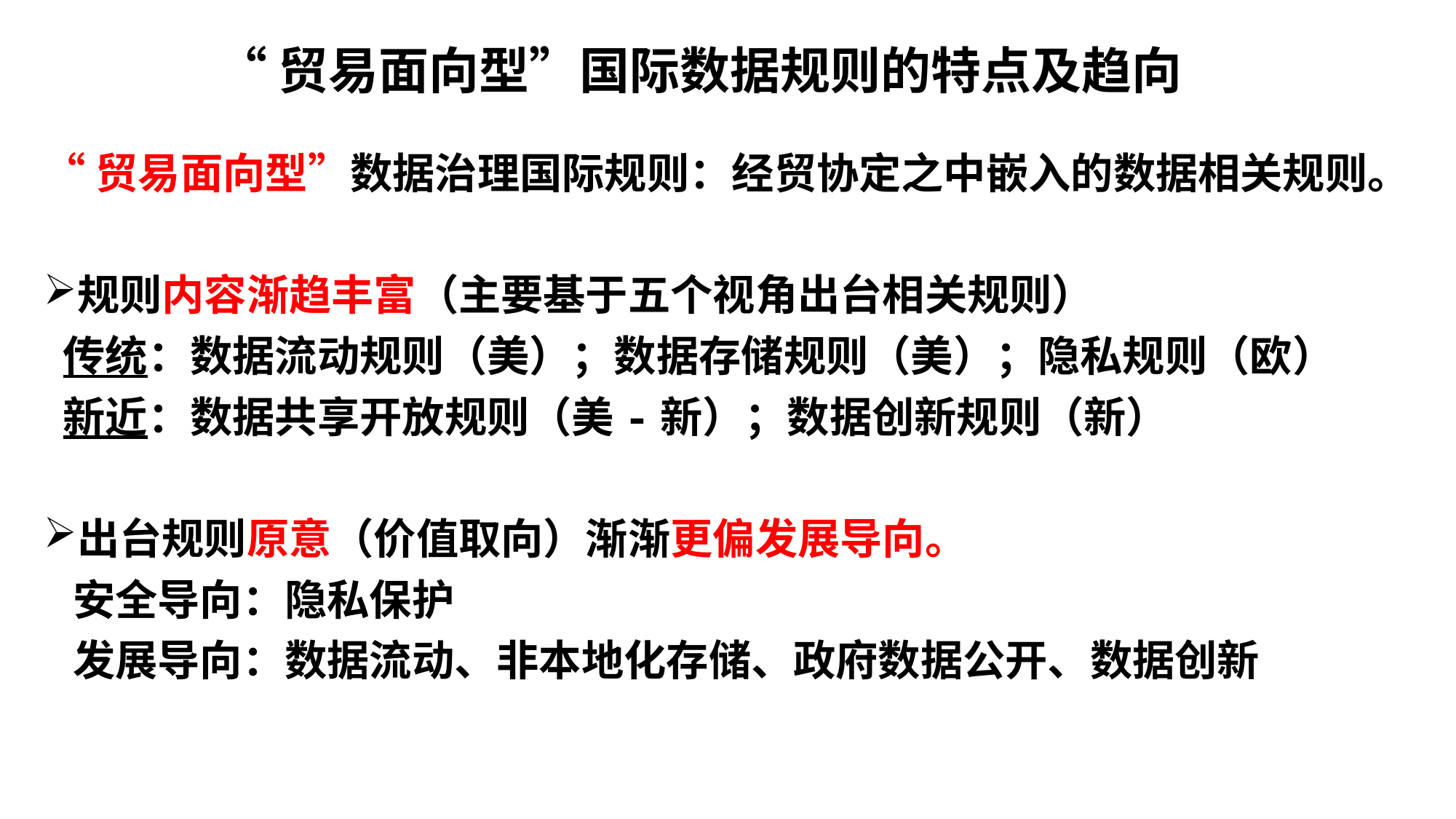

# “贸易面向型”国际数据规则的特点及趋向
“贸易面向型”数据治理国际规则：经贸协定之中嵌入的数据相关规则。

规则内容渐趋丰富（主要基于五个视角出台相关规则）
 传统：数据流动规则（美）；数据存储规则（美）；隐私规则（欧）
 新近：数据共享开放规则（美-新）；数据创新规则（新）

出台规则原意（价值取向）渐渐更偏发展导向。
  安全导向：隐私保护
  发展导向：数据流动、非本地化存储、政府数据公开、数据创新